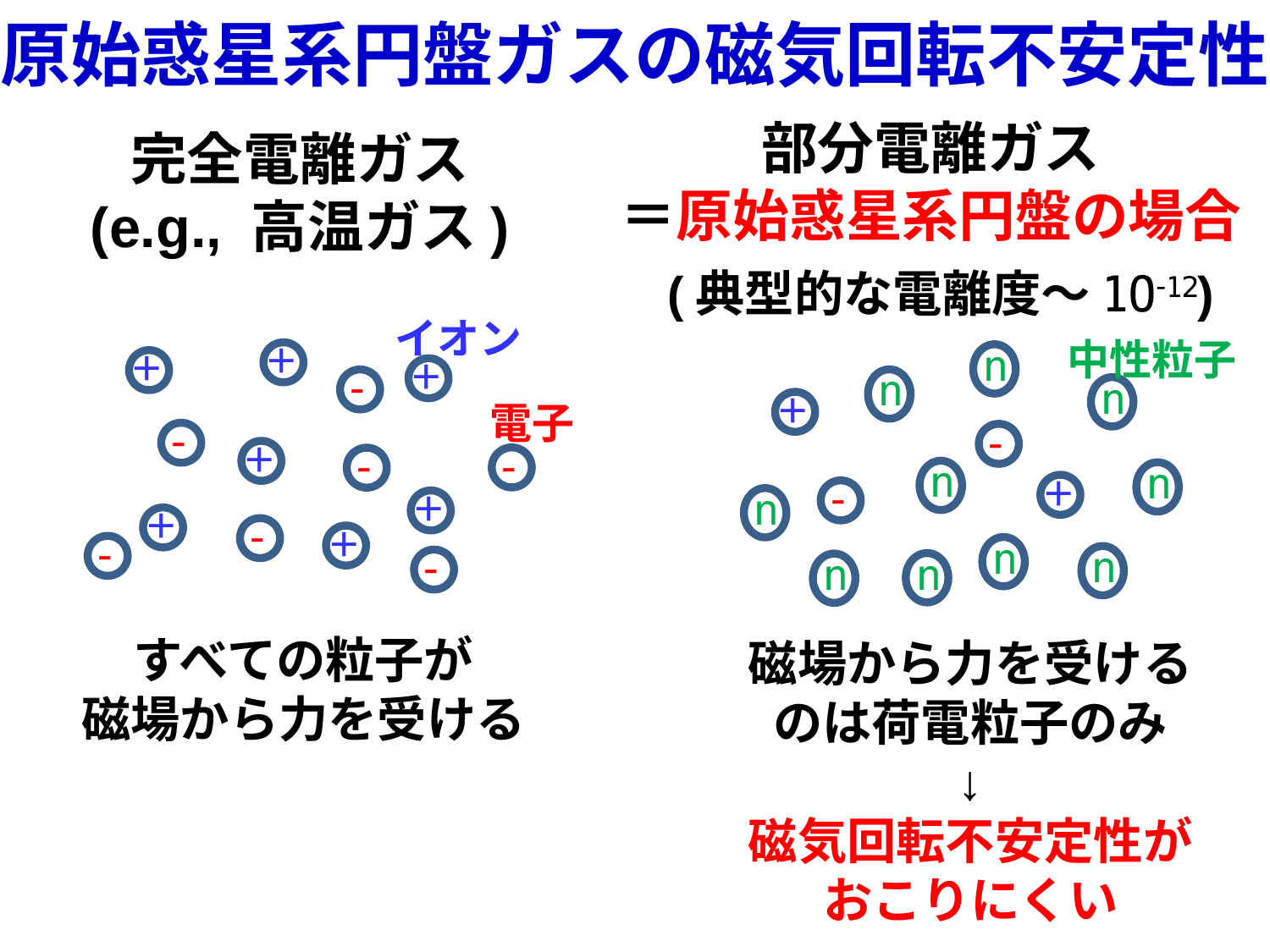

原始惑星系円盤ガスの磁気回転不安定性
部分電離ガス
＝原始惑星系円盤の場合
完全電離ガス
(e.g., 高温ガス)
(典型的な電離度～10-12)
イオン
+

中性粒子
n

+

+

-

n

n

+

電子
-

-

+

-

-

n

n

+

-

+

n

+

-

+

-

n

n

-

n

n

すべての粒子が
磁場から力を受ける
磁場から力を受けるのは荷電粒子のみ
↓
磁気回転不安定性が
おこりにくい